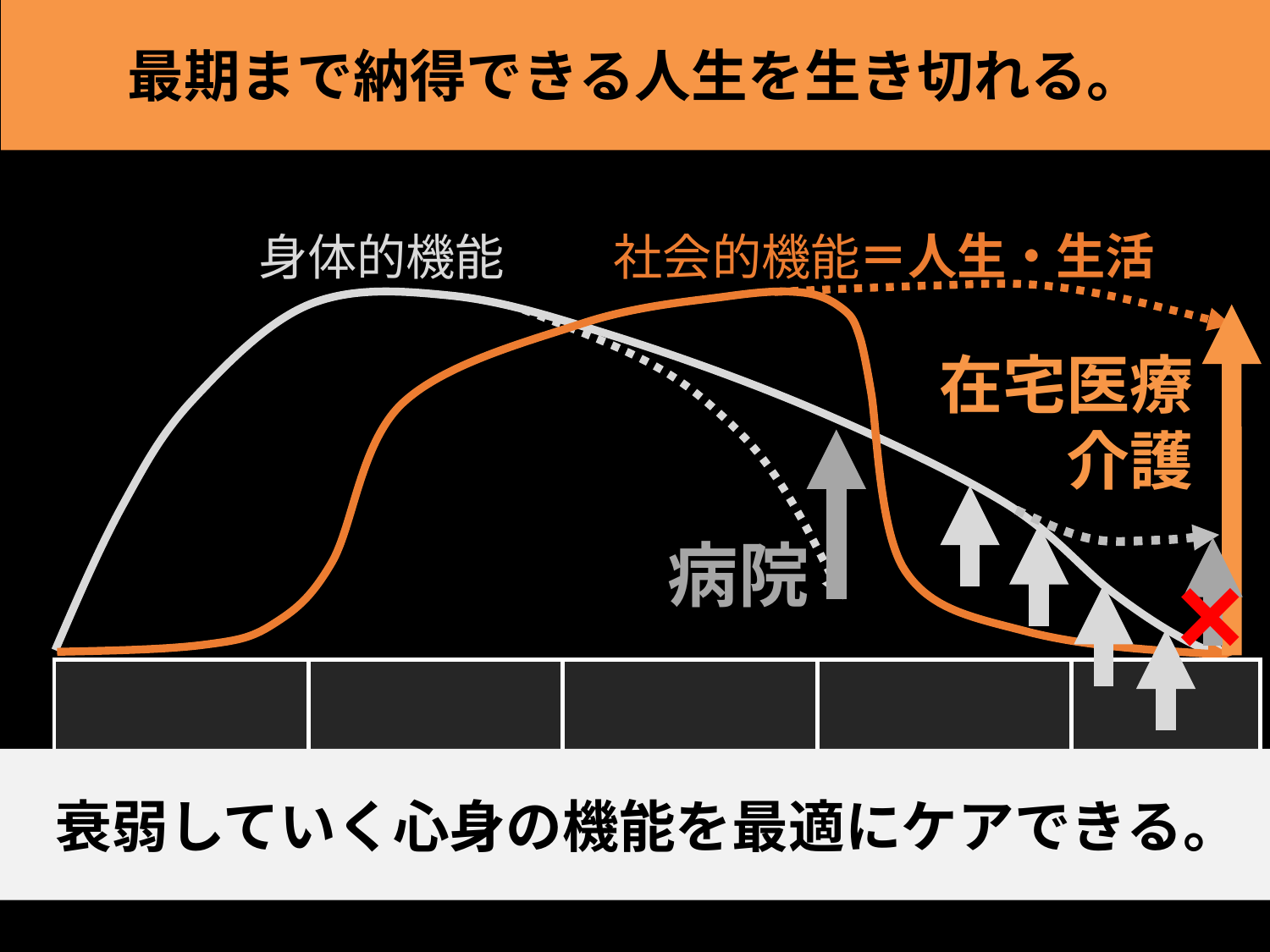

最期まで納得できる人生を生き切れる。
＝人生・生活
身体的機能
社会的機能

在宅医療
介護

病院
×

衰弱していく心身の機能を最適にケアできる。
高齢者
小児期
現役世代